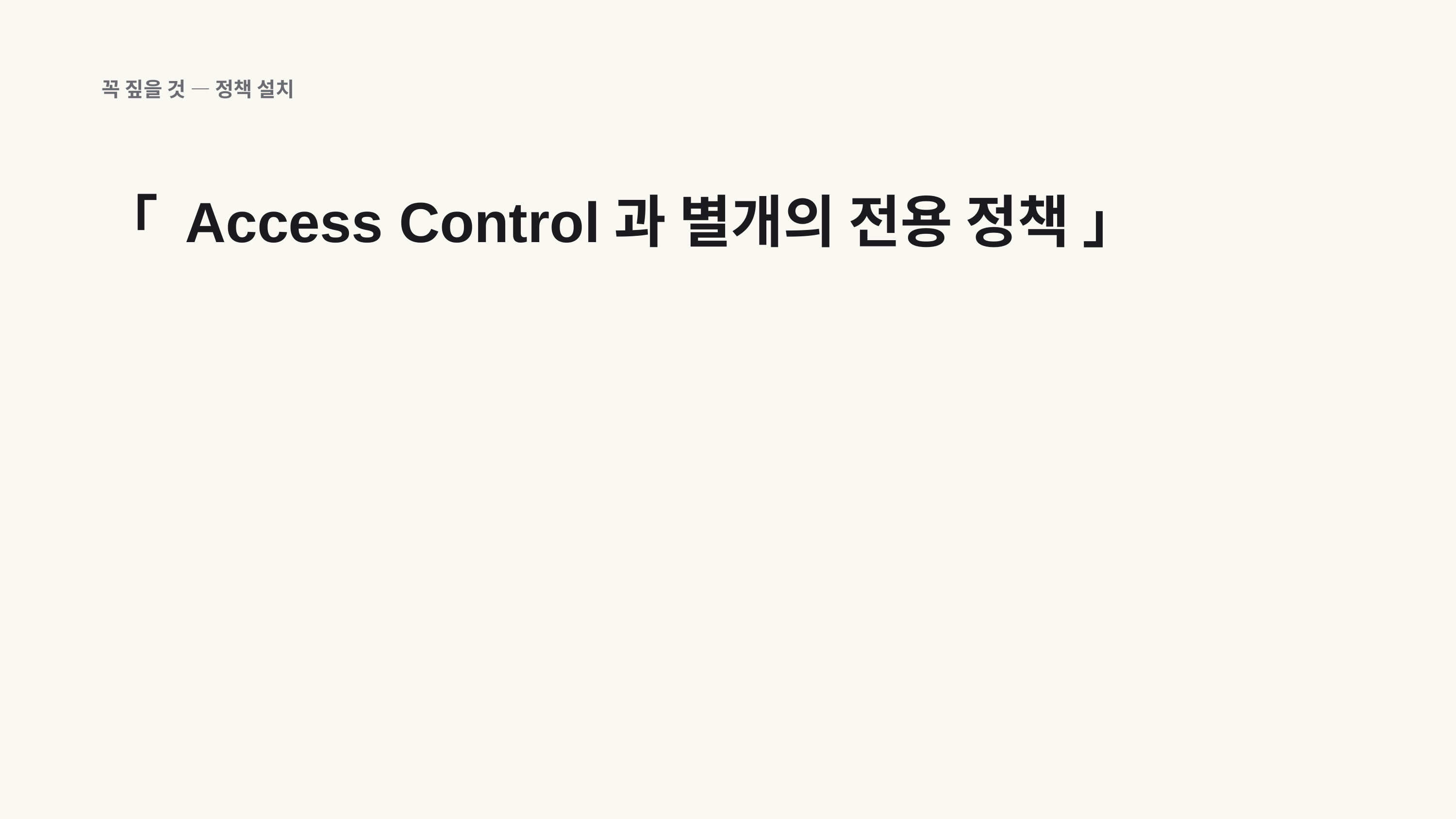

꼭 짚을 것 — 정책 설치
「 Access Control과 별개의 전용 정책 」